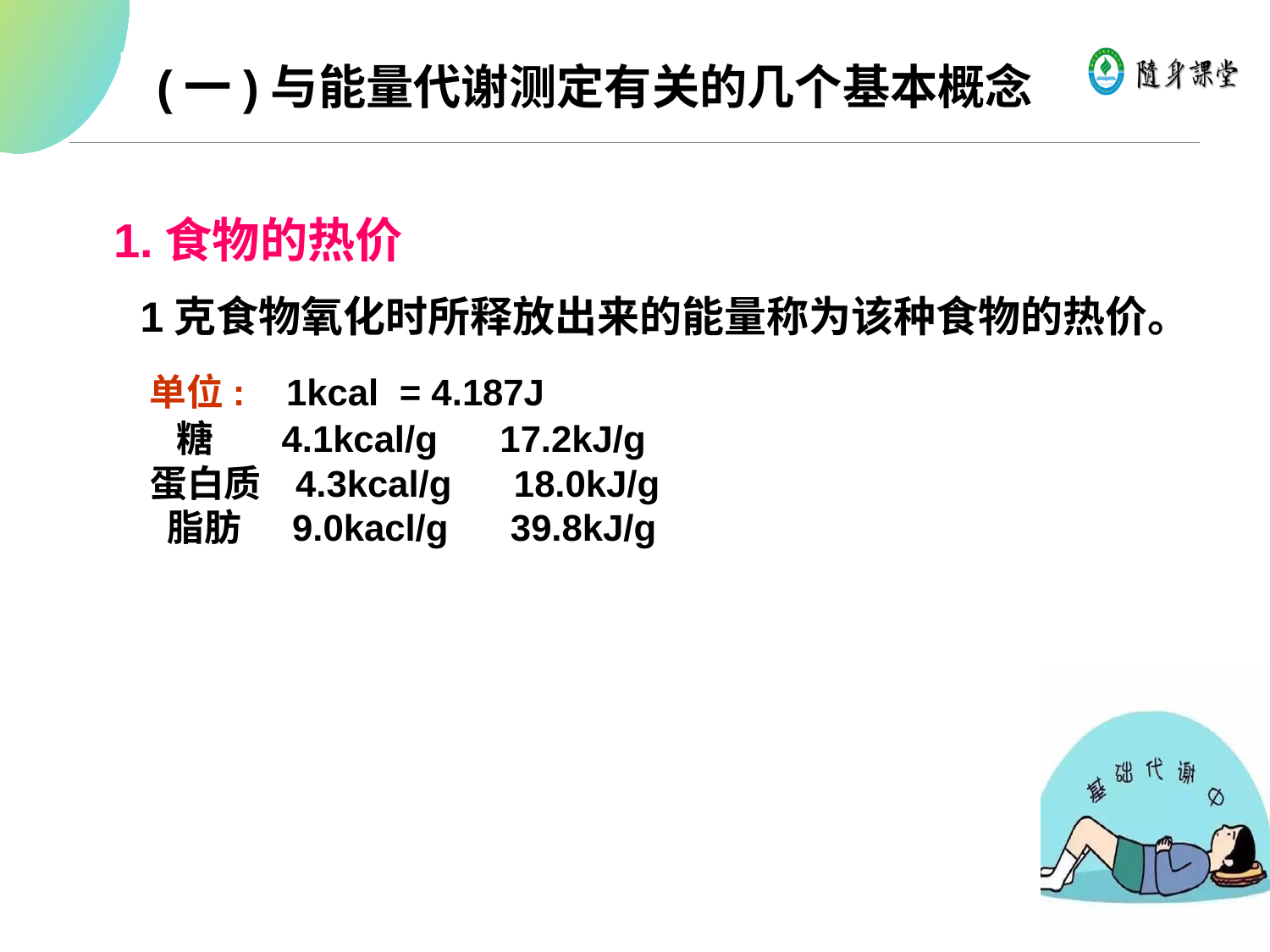

(一)与能量代谢测定有关的几个基本概念
   1.食物的热价
     1克食物氧化时所释放出来的能量称为该种食物的热价。
      单位:    1kcal  = 4.187J
                 糖       4.1kcal/g      17.2kJ/g
        蛋白质   4.3kcal/g      18.0kJ/g
          脂肪     9.0kacl/g      39.8kJ/g